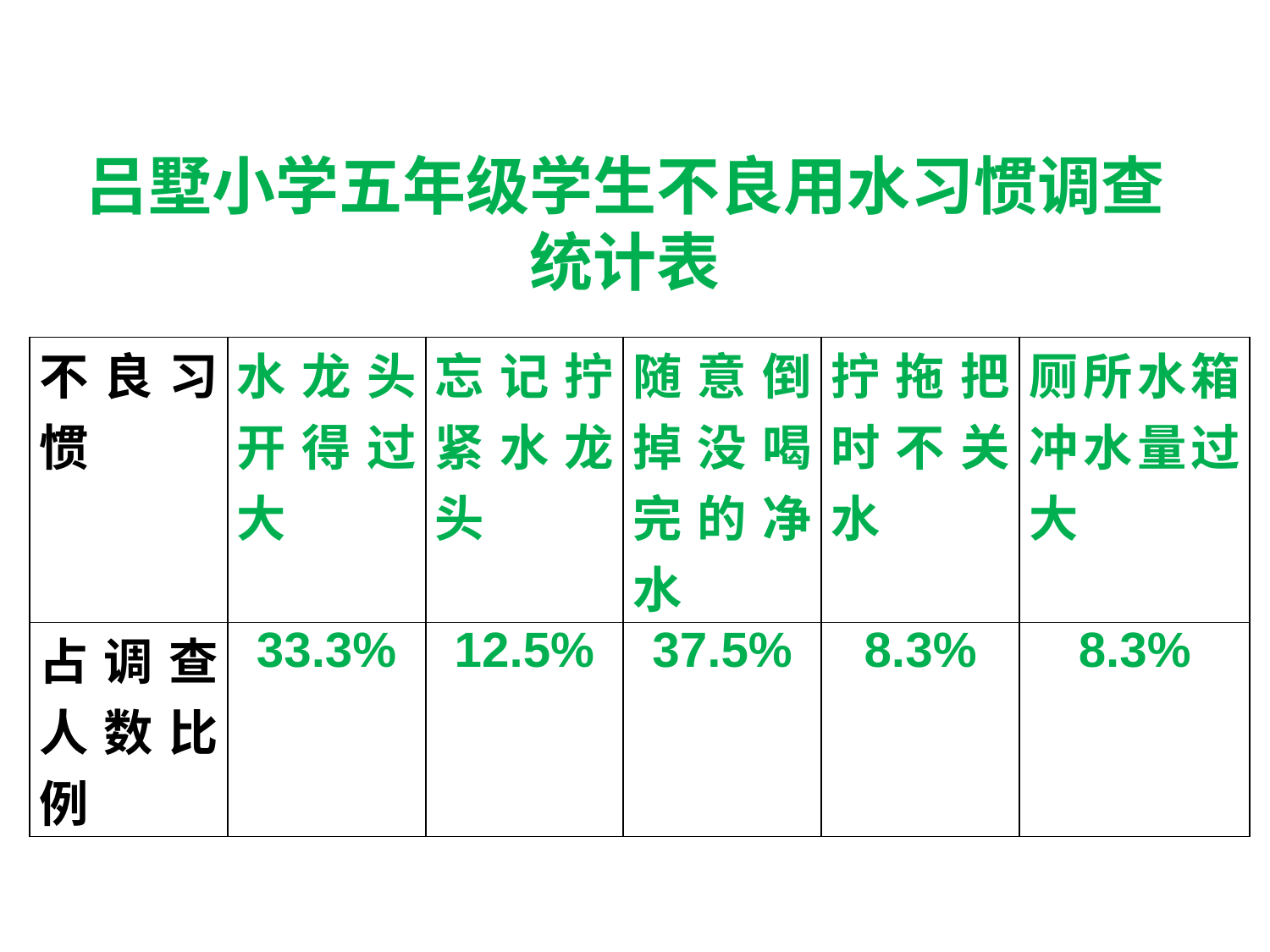

吕墅小学五年级学生不良用水习惯调查统计表
| 不良习惯 | 水龙头开得过大 | 忘记拧紧水龙头 | 随意倒掉没喝完的净水 | 拧拖把时不关水 | 厕所水箱冲水量过大 |
| --- | --- | --- | --- | --- | --- |
| 占调查人数比例 | 33.3% | 12.5% | 37.5% | 8.3% | 8.3% |